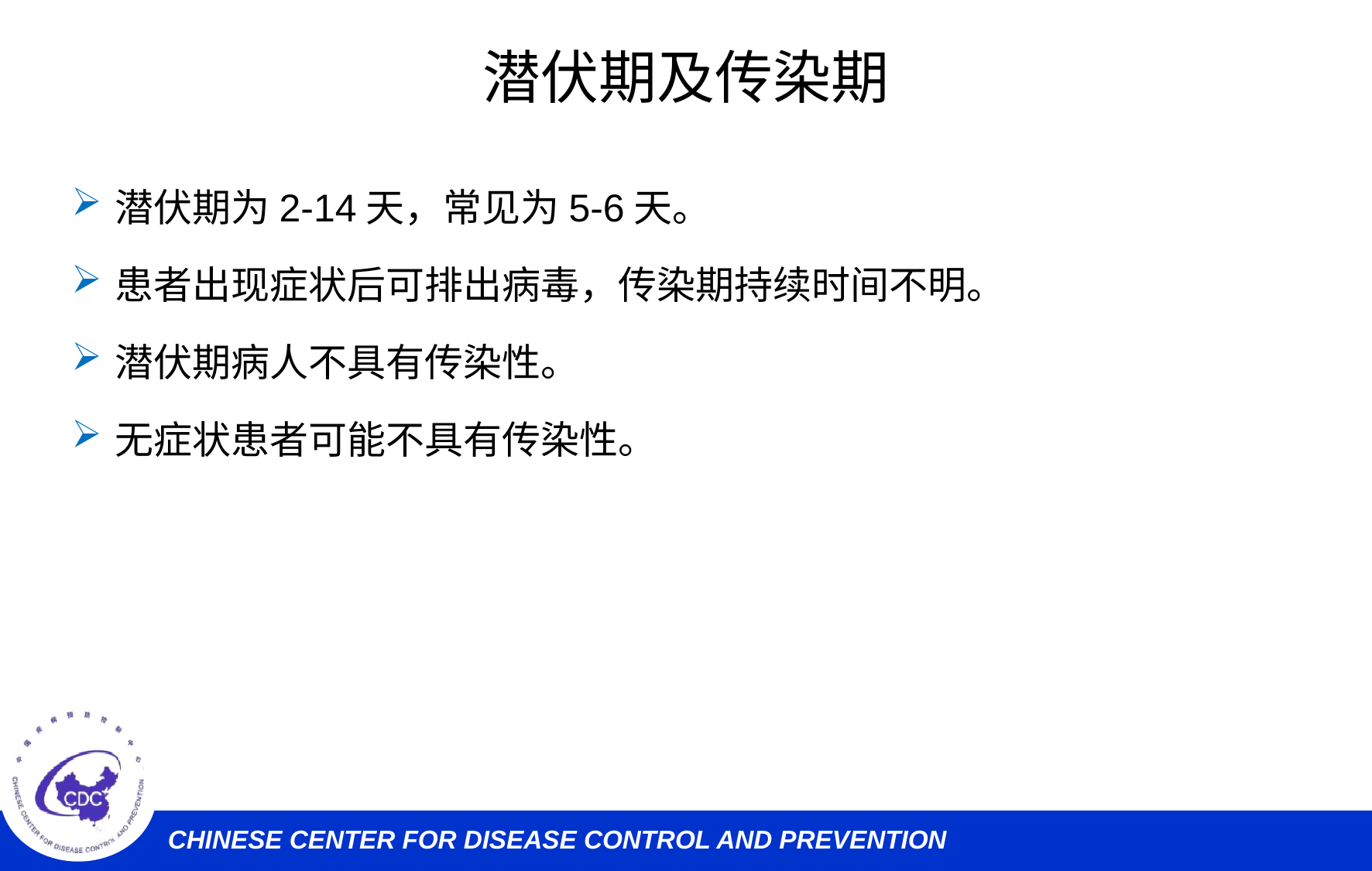

# 潜伏期及传染期
潜伏期为2-14天，常见为5-6天。
患者出现症状后可排出病毒，传染期持续时间不明。
潜伏期病人不具有传染性。
无症状患者可能不具有传染性。